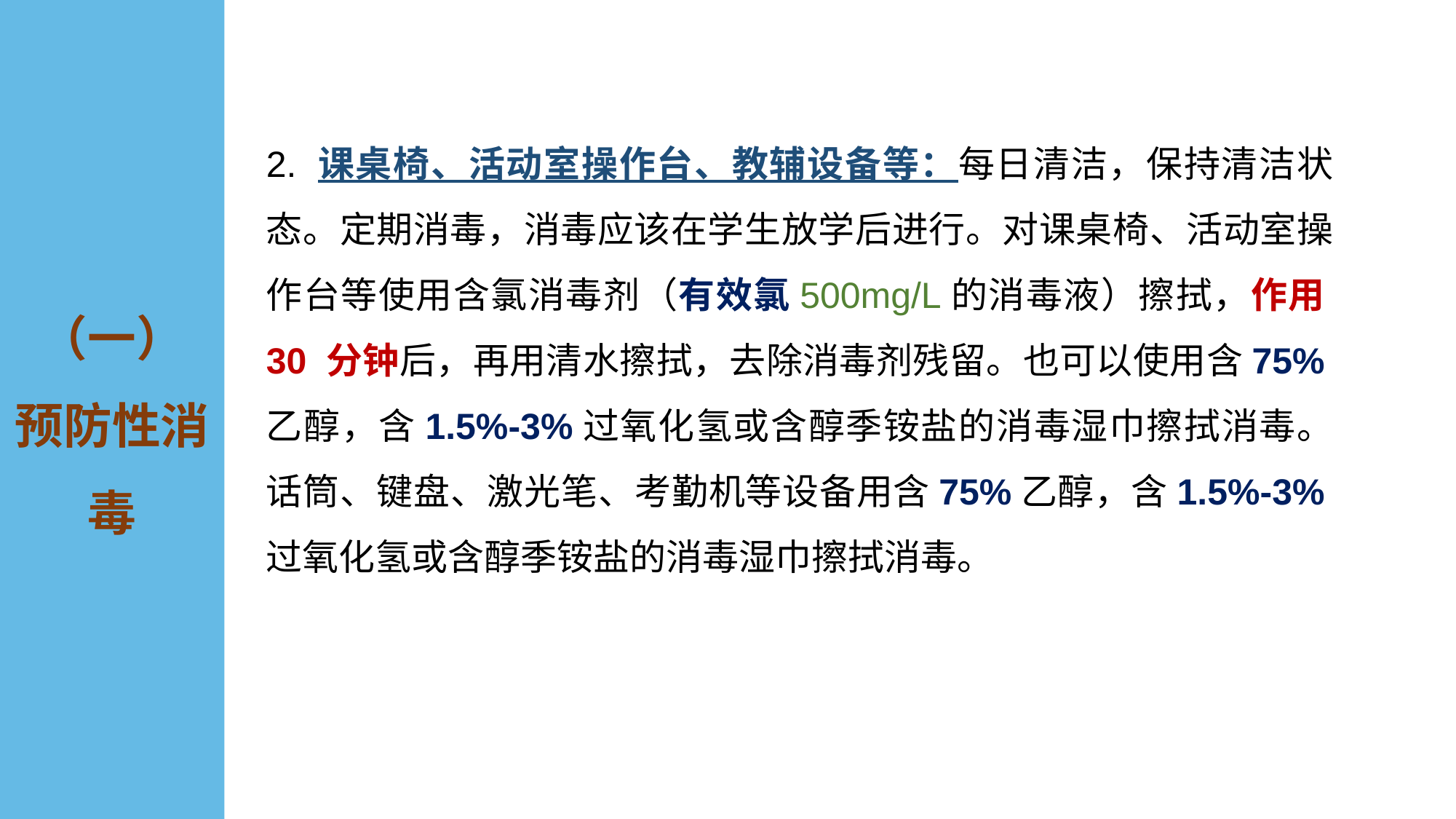

（一）
预防性消毒
2. 课桌椅、活动室操作台、教辅设备等：每日清洁，保持清洁状态。定期消毒，消毒应该在学生放学后进行。对课桌椅、活动室操作台等使用含氯消毒剂（有效氯500mg/L的消毒液）擦拭，作用30 分钟后，再用清水擦拭，去除消毒剂残留。也可以使用含75%乙醇，含1.5%-3%过氧化氢或含醇季铵盐的消毒湿巾擦拭消毒。话筒、键盘、激光笔、考勤机等设备用含75%乙醇，含1.5%-3%过氧化氢或含醇季铵盐的消毒湿巾擦拭消毒。